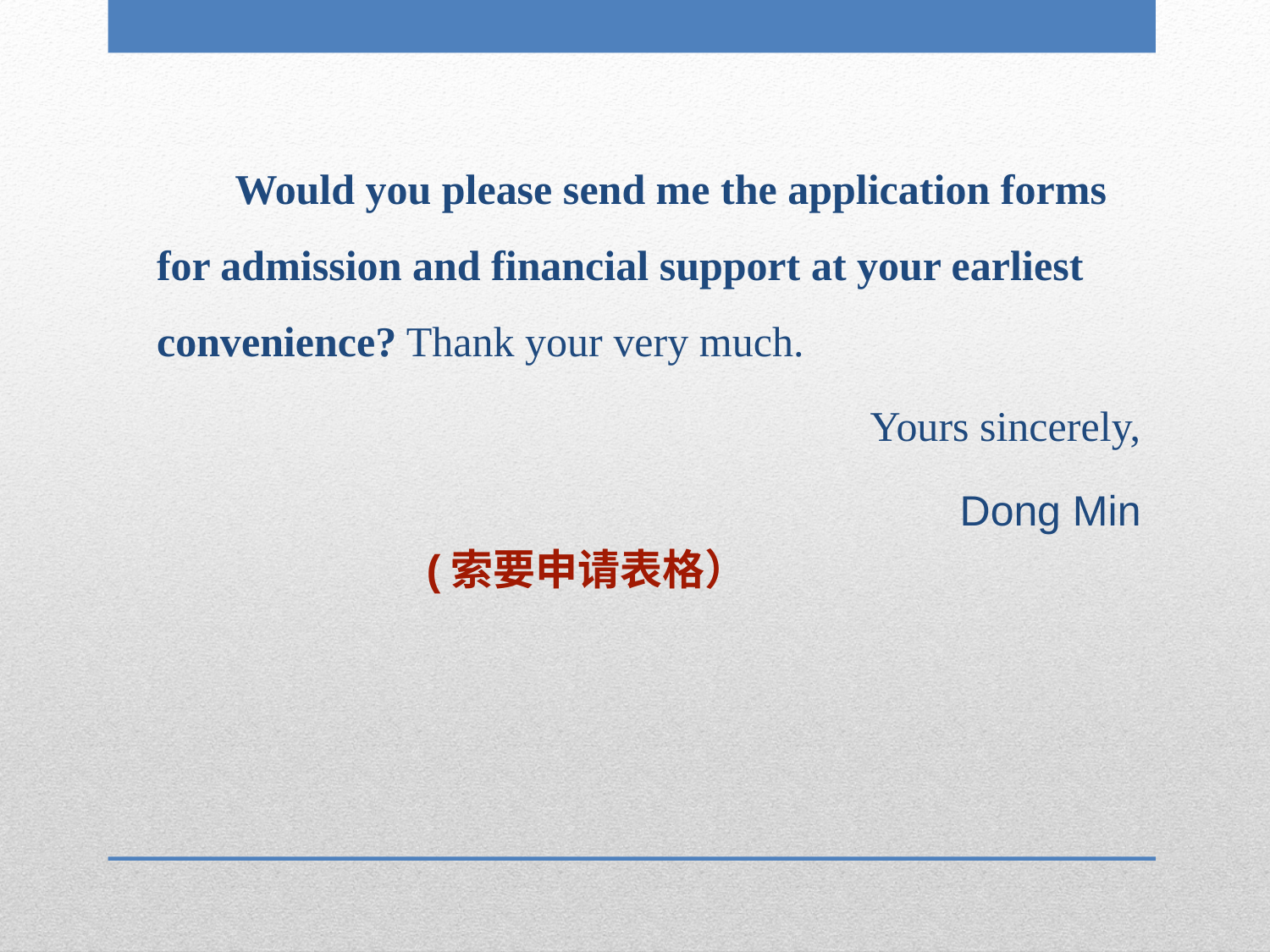

Would you please send me the application forms for admission and financial support at your earliest convenience? Thank your very much.
           Yours sincerely,
            Dong Min
                          (索要申请表格）